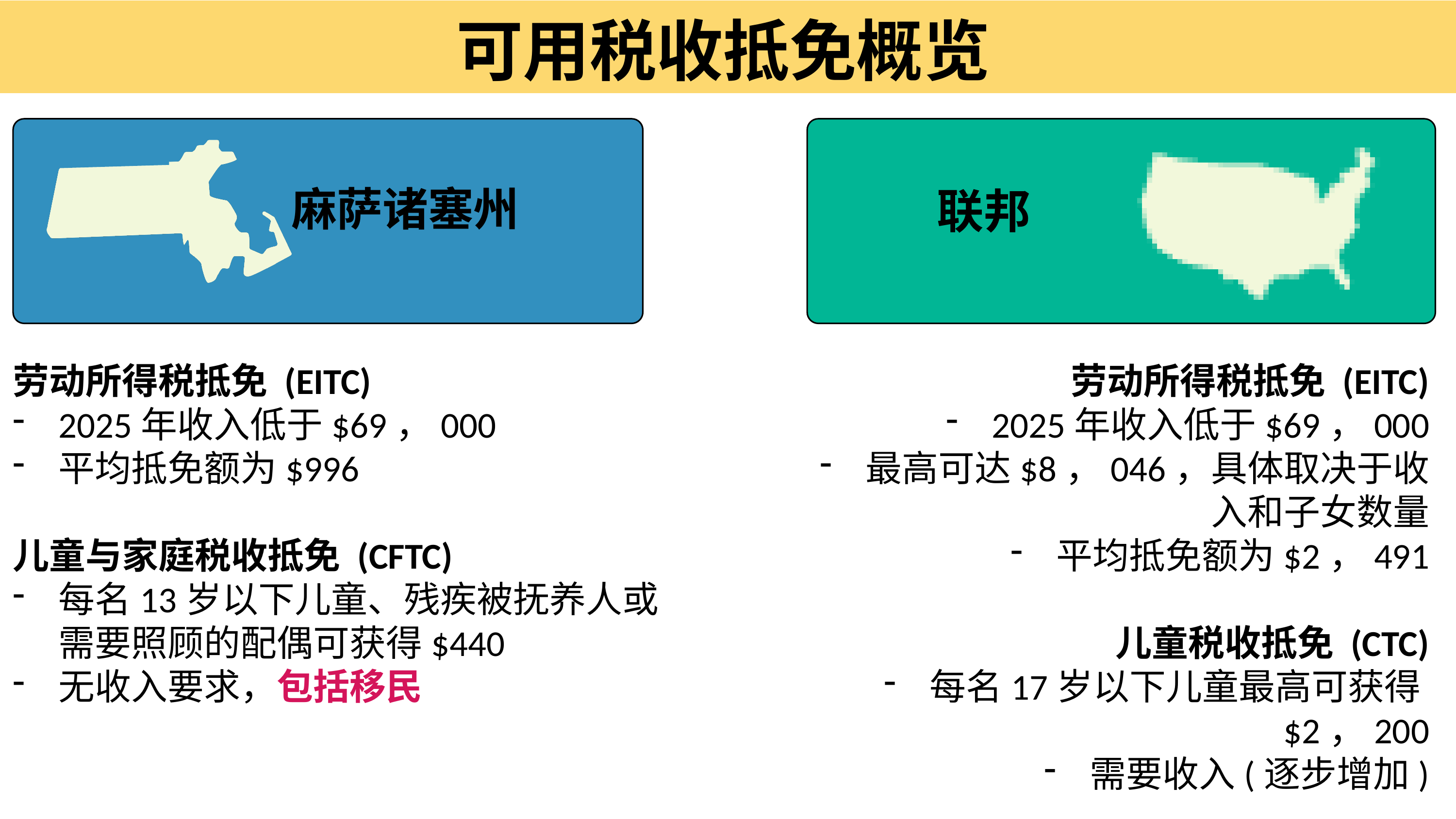

可用税收抵免概览

麻萨诸塞州
联邦
劳动所得税抵免 (EITC)
2025年收入低于$69，000
平均抵免额为$996

儿童与家庭税收抵免 (CFTC)
每名13岁以下儿童、残疾被抚养人或需要照顾的配偶可获得$440
无收入要求，包括移民
劳动所得税抵免 (EITC)
2025年收入低于$69，000
最高可达$8，046，具体取决于收入和子女数量
平均抵免额为$2，491

儿童税收抵免 (CTC)
每名17岁以下儿童最高可获得$2，200
需要收入(逐步增加)